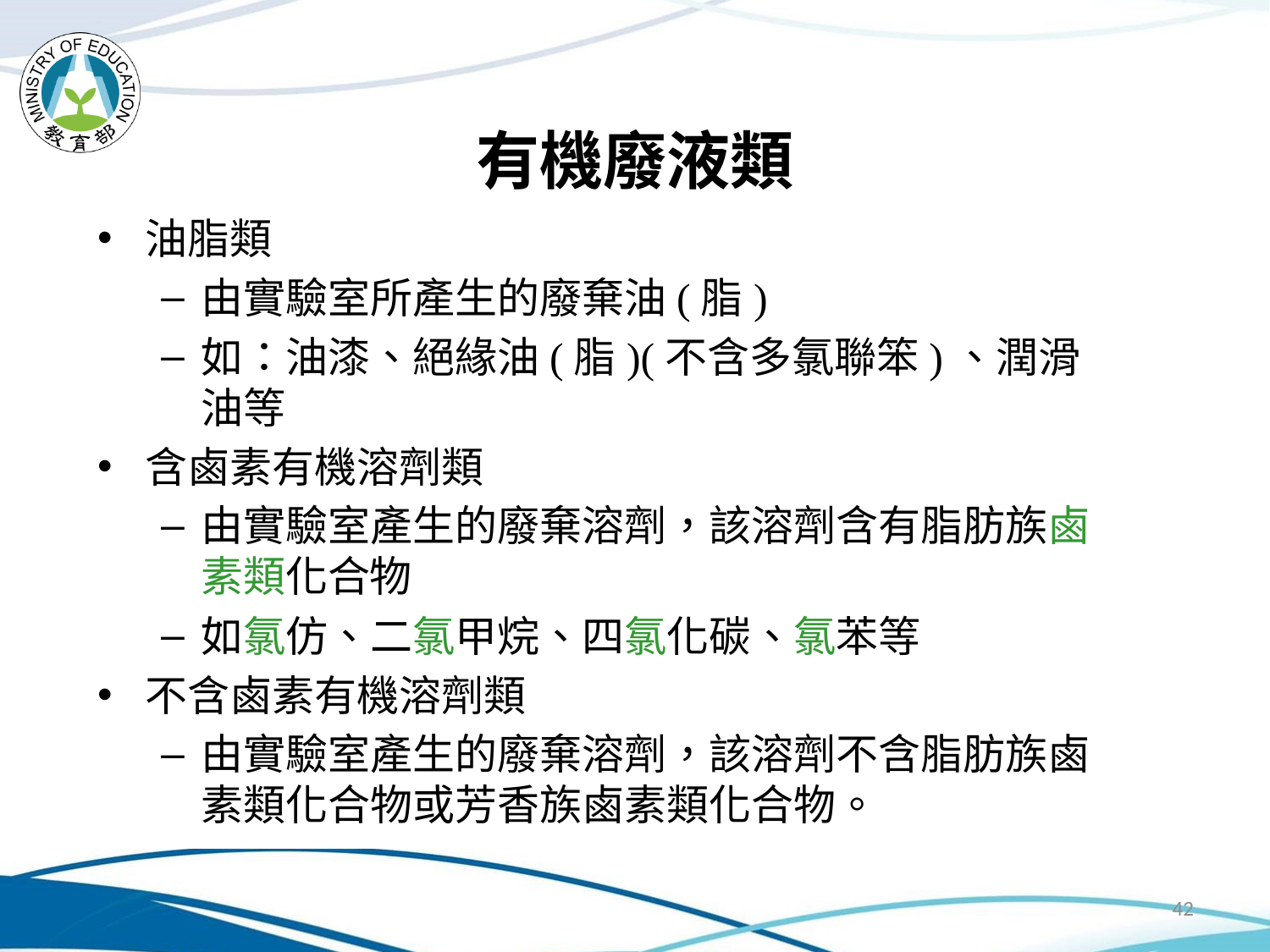

# 有機廢液類

油脂類
由實驗室所產生的廢棄油(脂)
如：油漆、絕緣油(脂)(不含多氯聯笨)、潤滑油等
含鹵素有機溶劑類
由實驗室產生的廢棄溶劑，該溶劑含有脂肪族鹵素類化合物
如氯仿、二氯甲烷、四氯化碳、氯苯等
不含鹵素有機溶劑類
由實驗室產生的廢棄溶劑，該溶劑不含脂肪族鹵素類化合物或芳香族鹵素類化合物。
42